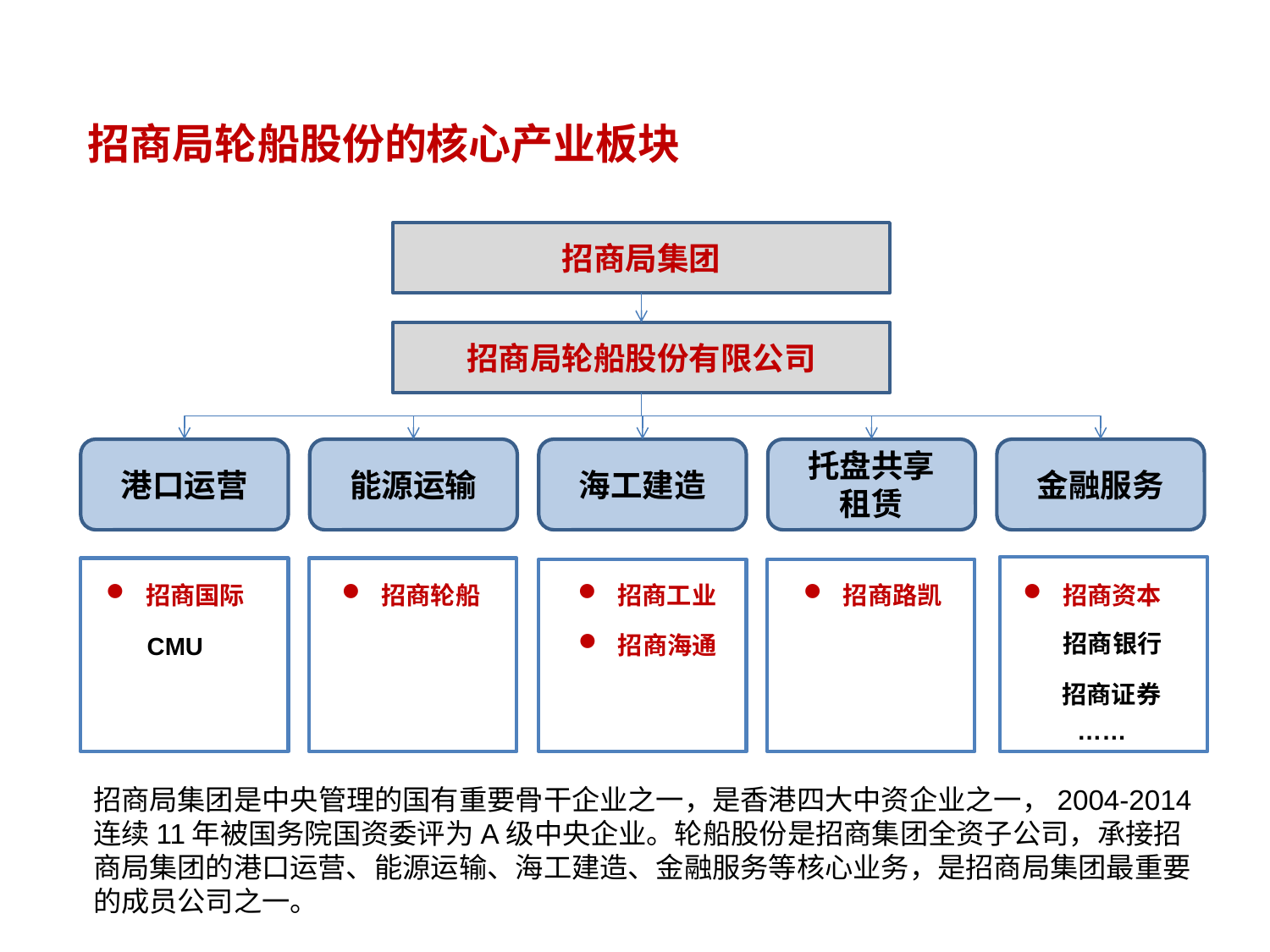

招商局轮船股份的核心产业板块
招商局集团
招商局轮船股份有限公司
托盘共享
租赁
海工建造
能源运输
港口运营
金融服务

招商资本
招商国际
招商轮船
招商工业
招商路凯
招商银行
招商海通
CMU
招商证券
……
招商局集团是中央管理的国有重要骨干企业之一，是香港四大中资企业之一，2004-2014连续11年被国务院国资委评为A级中央企业。轮船股份是招商集团全资子公司，承接招商局集团的港口运营、能源运输、海工建造、金融服务等核心业务，是招商局集团最重要的成员公司之一。